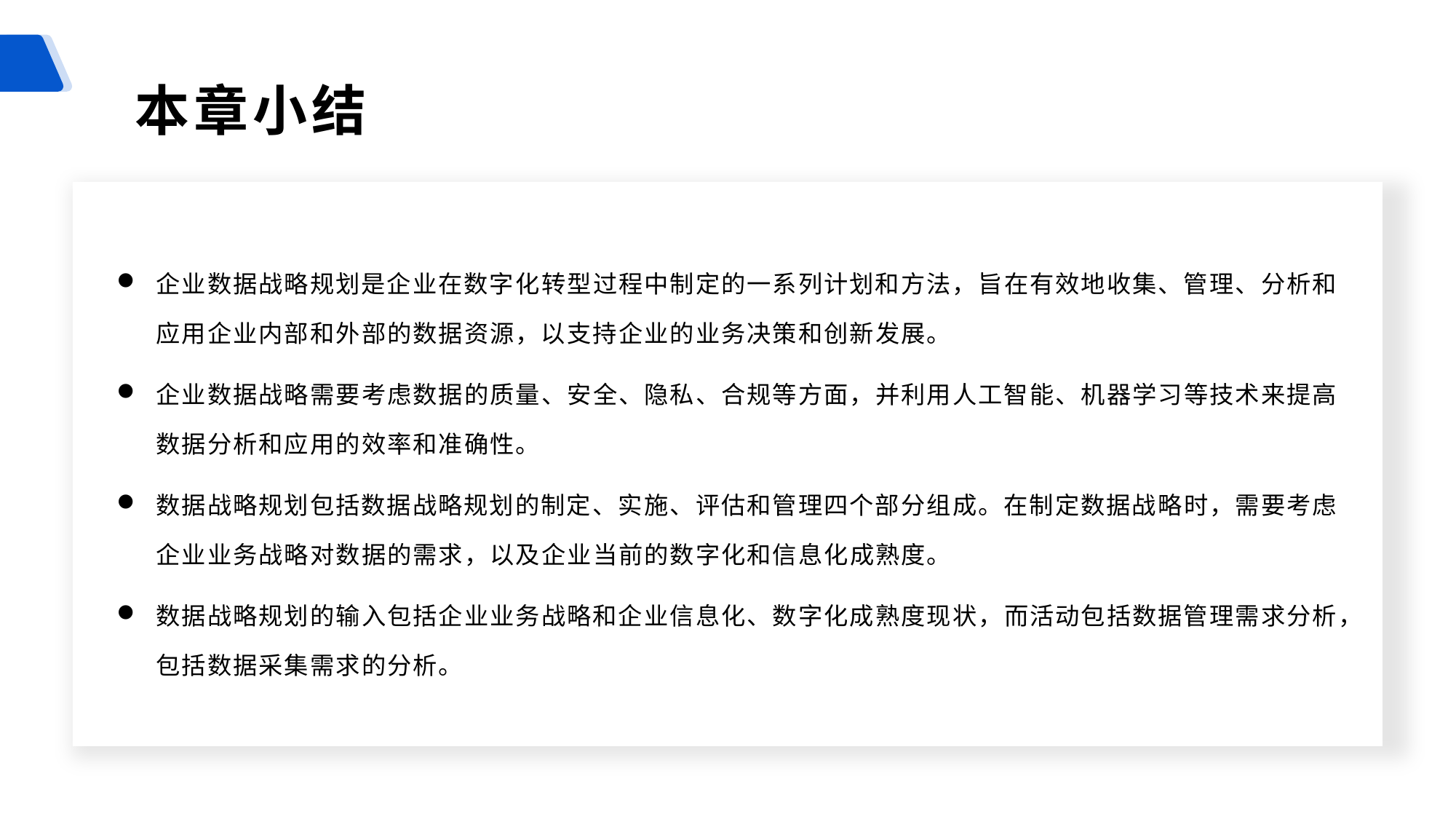

本章小结

企业数据战略规划是企业在数字化转型过程中制定的一系列计划和方法，旨在有效地收集、管理、分析和应用企业内部和外部的数据资源，以支持企业的业务决策和创新发展。
企业数据战略需要考虑数据的质量、安全、隐私、合规等方面，并利用人工智能、机器学习等技术来提高数据分析和应用的效率和准确性。
数据战略规划包括数据战略规划的制定、实施、评估和管理四个部分组成。在制定数据战略时，需要考虑企业业务战略对数据的需求，以及企业当前的数字化和信息化成熟度。
数据战略规划的输入包括企业业务战略和企业信息化、数字化成熟度现状，而活动包括数据管理需求分析，包括数据采集需求的分析。